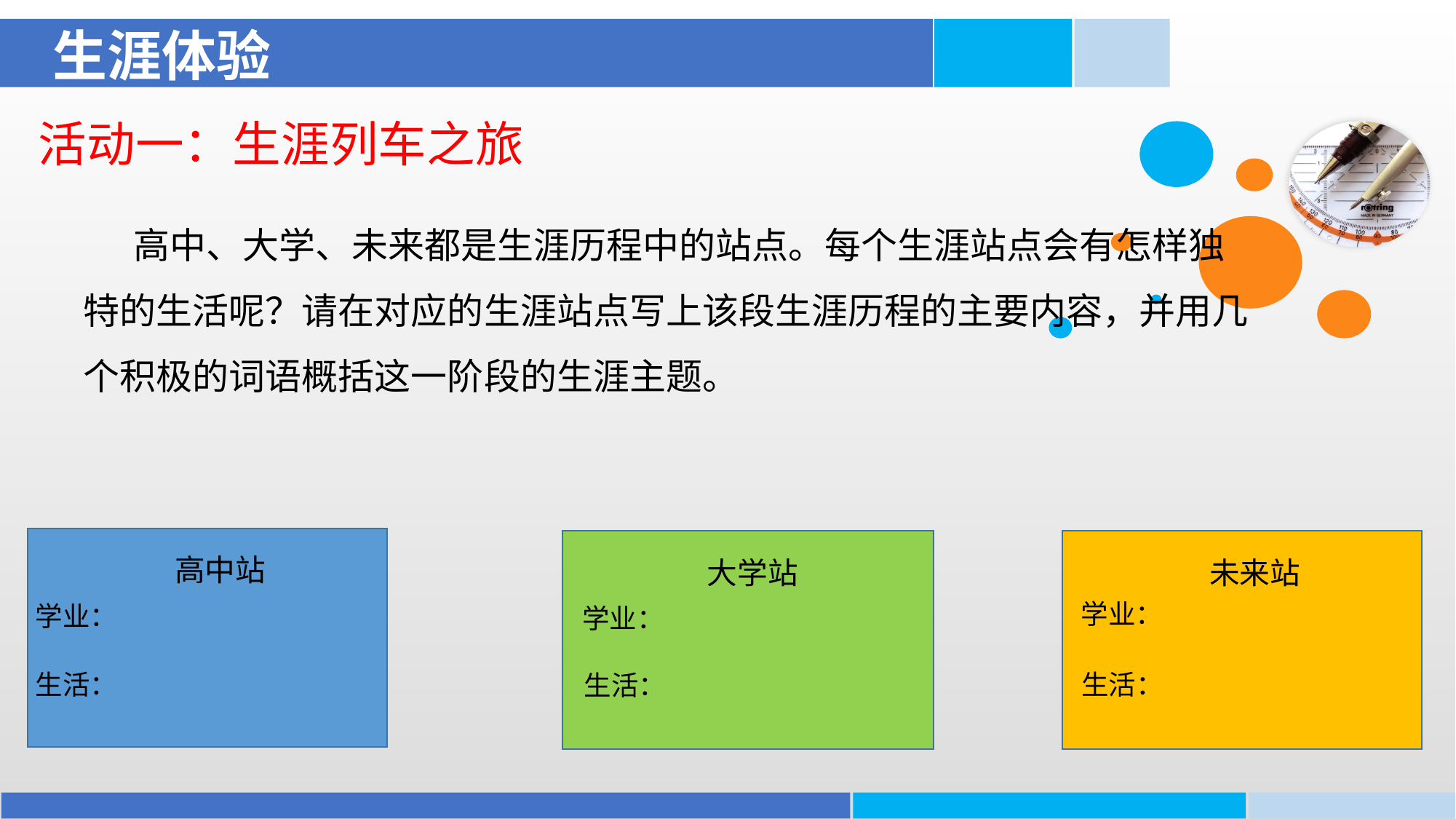

生涯体验
活动一：生涯列车之旅
     高中、大学、未来都是生涯历程中的站点。每个生涯站点会有怎样独特的生活呢？请在对应的生涯站点写上该段生涯历程的主要内容，并用几个积极的词语概括这一阶段的生涯主题。

高中站
学业：
生活：

大学站
学业：
生活：

未来站
学业：
生活：